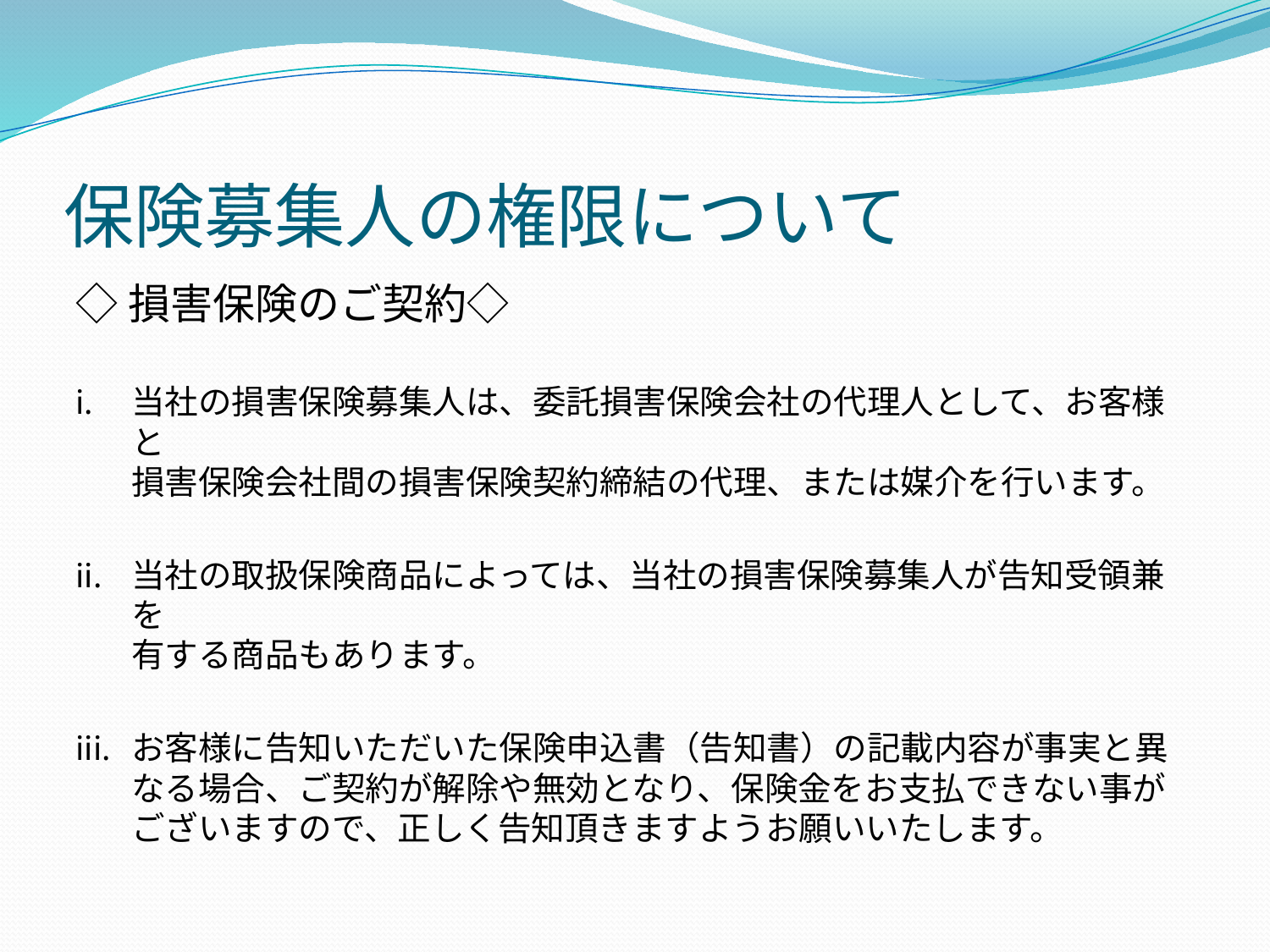

# 保険募集人の権限について
◇損害保険のご契約◇
当社の損害保険募集人は、委託損害保険会社の代理人として、お客様と
損害保険会社間の損害保険契約締結の代理、または媒介を行います。
当社の取扱保険商品によっては、当社の損害保険募集人が告知受領兼を
有する商品もあります。
お客様に告知いただいた保険申込書（告知書）の記載内容が事実と異なる場合、ご契約が解除や無効となり、保険金をお支払できない事がございますので、正しく告知頂きますようお願いいたします。